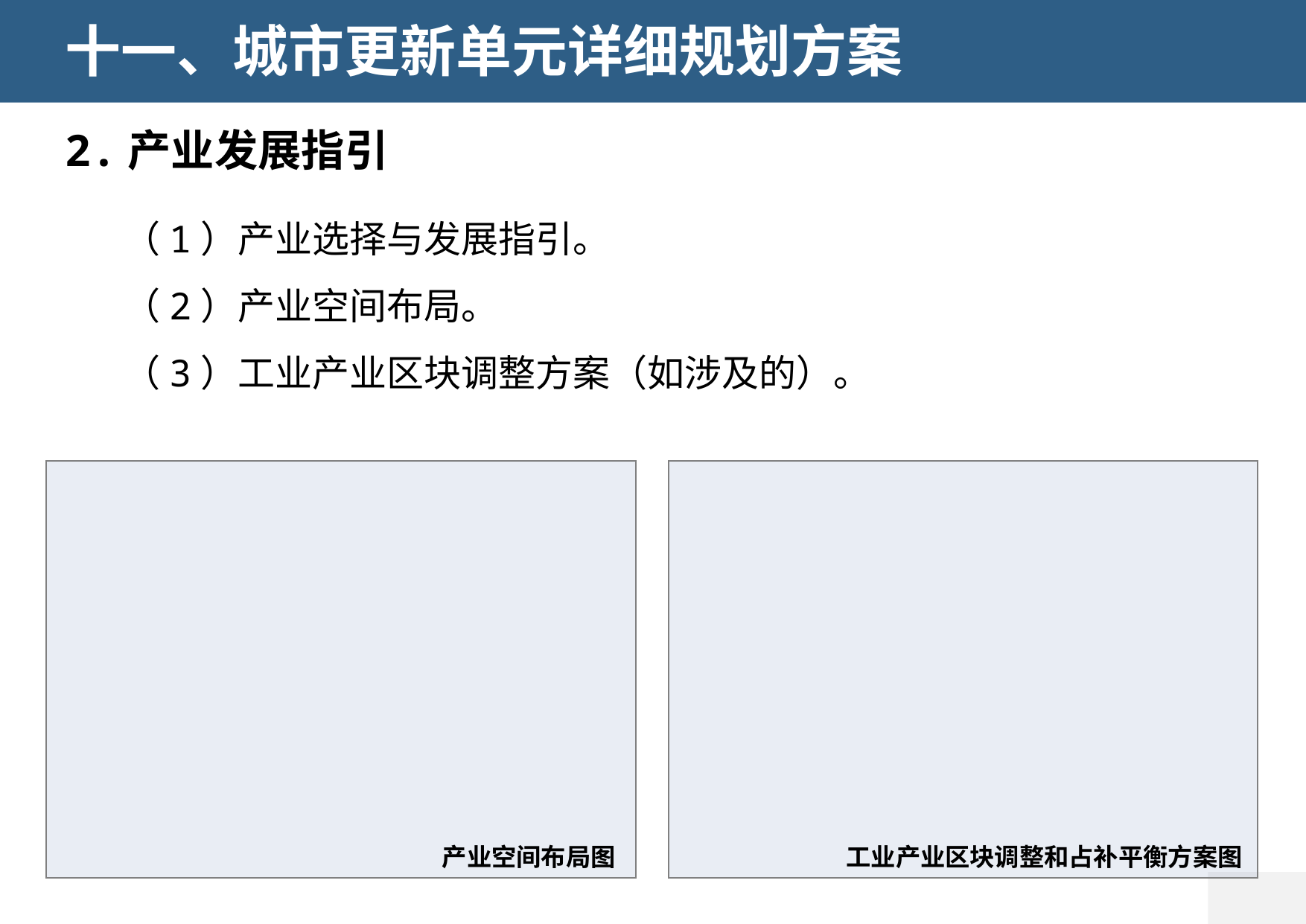

十一、城市更新单元详细规划方案
2.产业发展指引
（1）产业选择与发展指引。
（2）产业空间布局。
（3）工业产业区块调整方案（如涉及的）。

产业空间布局图

工业产业区块调整和占补平衡方案图
51